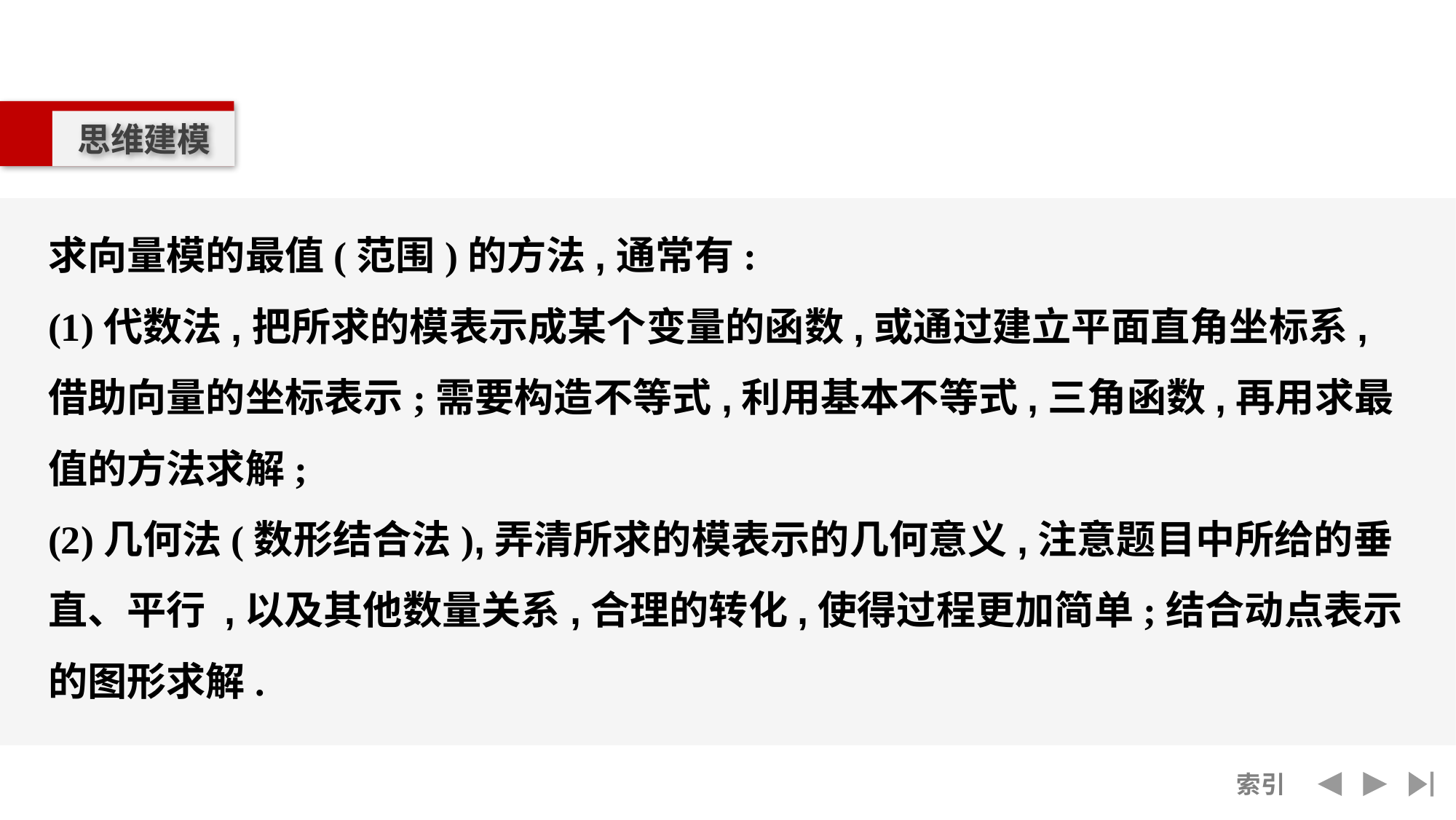

思维建模

求向量模的最值(范围)的方法,通常有:
(1)代数法,把所求的模表示成某个变量的函数,或通过建立平面直角坐标系,借助向量的坐标表示;需要构造不等式,利用基本不等式,三角函数,再用求最值的方法求解;
(2)几何法(数形结合法),弄清所求的模表示的几何意义,注意题目中所给的垂直、平行 ,以及其他数量关系,合理的转化,使得过程更加简单;结合动点表示的图形求解.